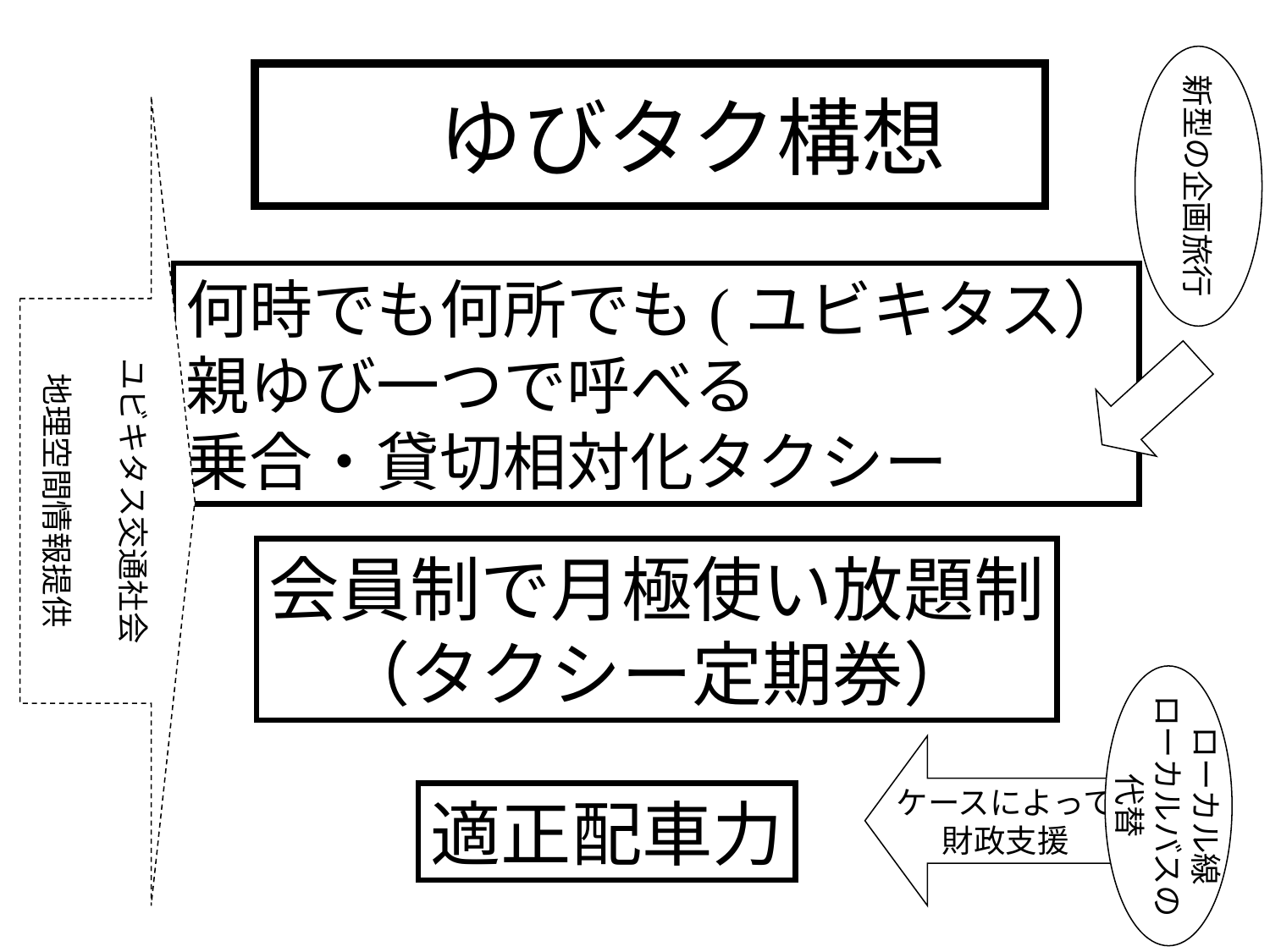

新型の企画旅行
　ゆびタク構想
ユビキタス交通社会

地理空間情報提供
何時でも何所でも(ユビキタス）
親ゆび一つで呼べる
乗合・貸切相対化タクシー

会員制で月極使い放題制
（タクシー定期券）
ローカル線
ローカルバスの
代替
ケースによって
財政支援
適正配車力